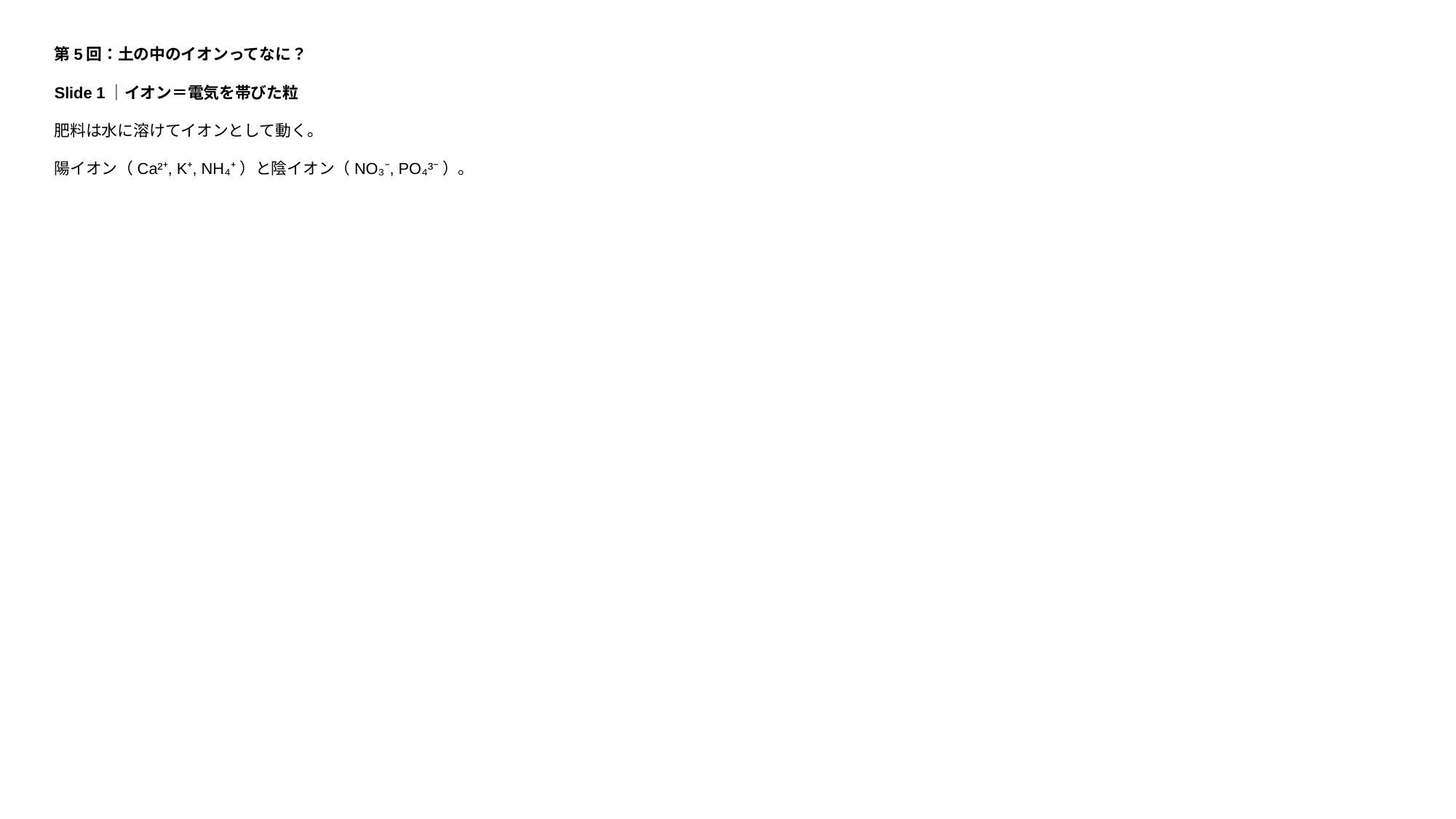

第5回：土の中のイオンってなに？

Slide 1｜イオン＝電気を帯びた粒

肥料は水に溶けてイオンとして動く。

陽イオン（Ca²⁺, K⁺, NH₄⁺）と陰イオン（NO₃⁻, PO₄³⁻）。